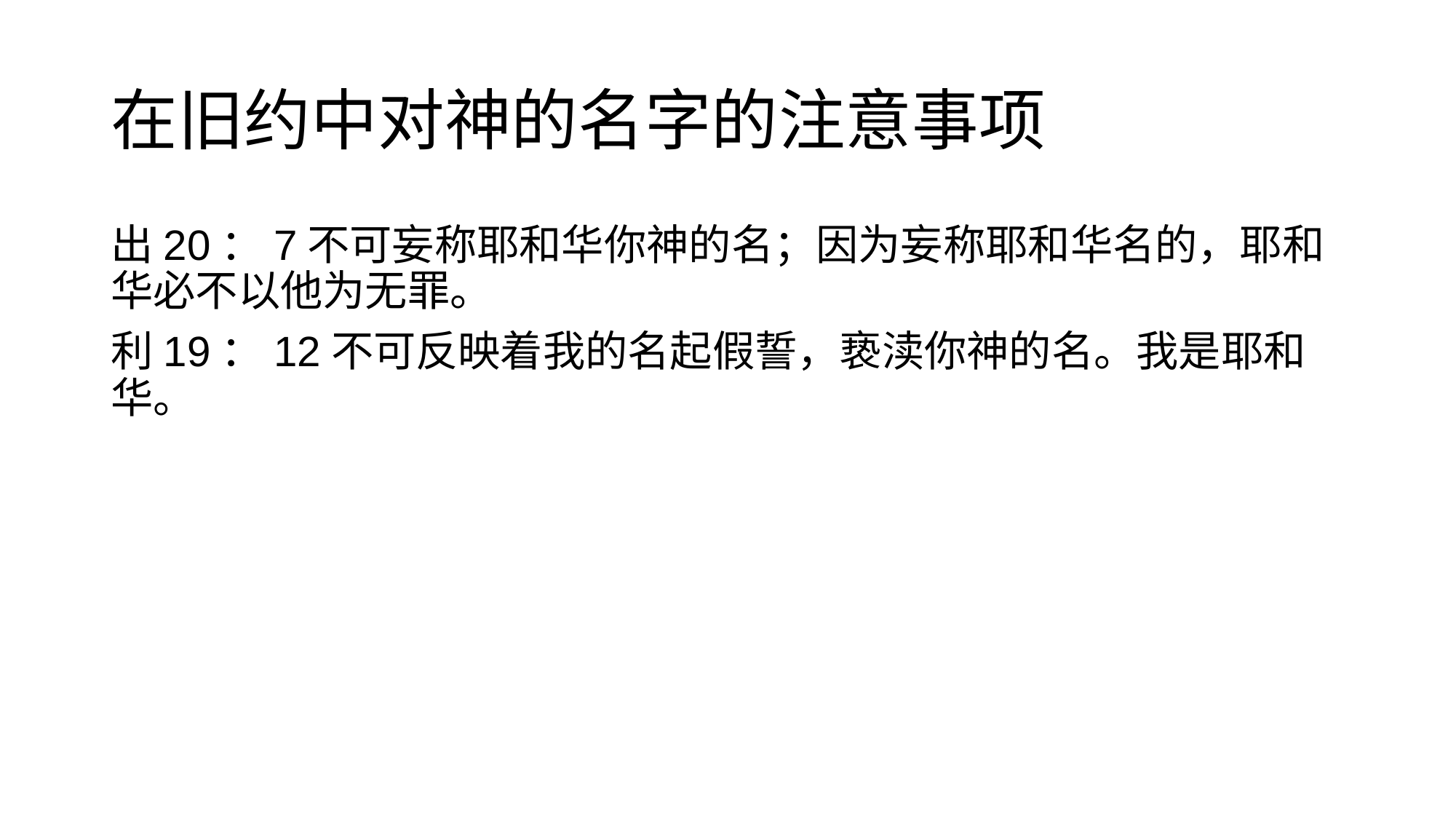

# 在旧约中对神的名字的注意事项
出20：7不可妄称耶和华你神的名；因为妄称耶和华名的，耶和华必不以他为无罪。
利19：12不可反映着我的名起假誓，亵渎你神的名。我是耶和华。